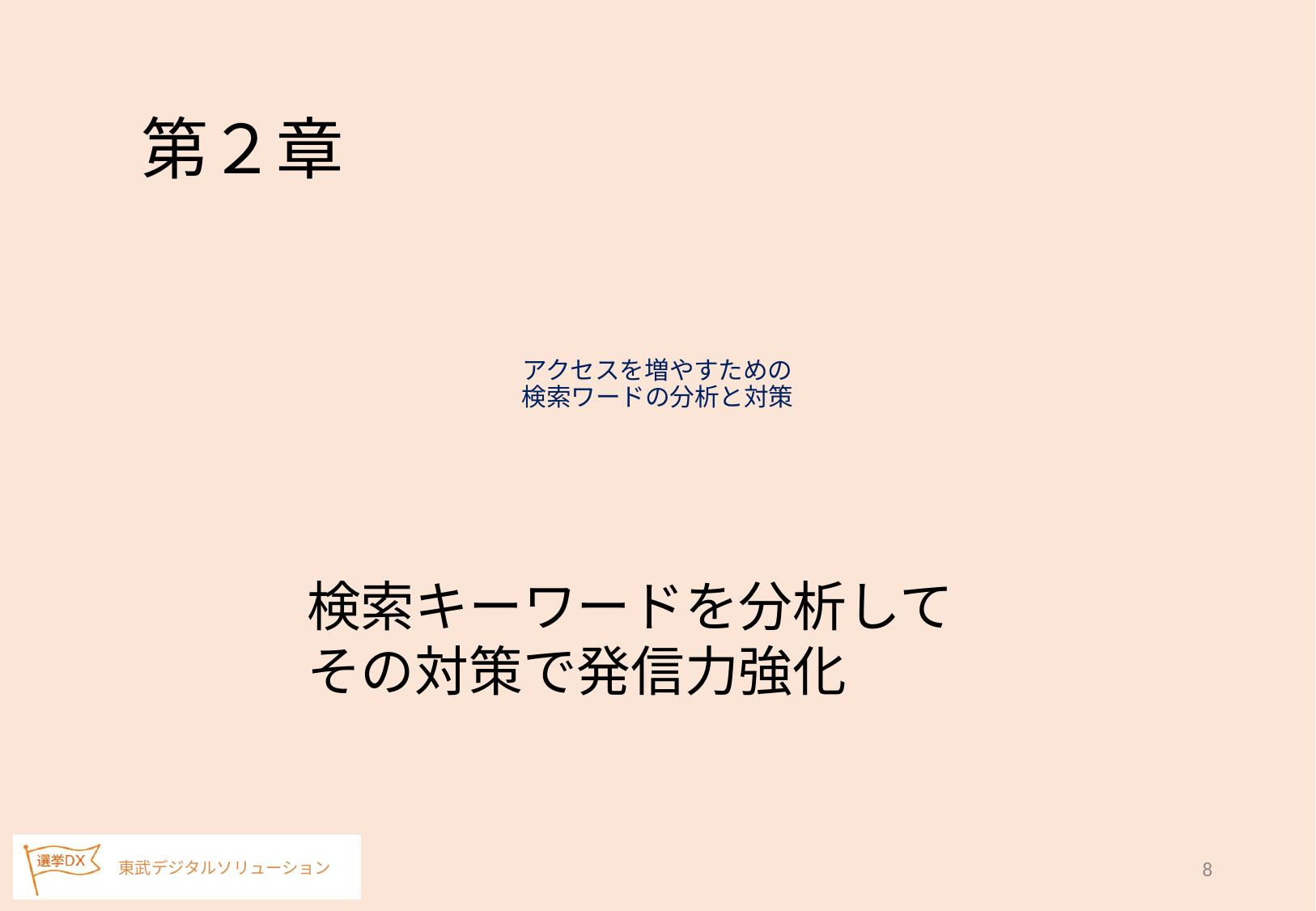

第２章
# アクセスを増やすための 検索ワードの分析と対策
検索キーワードを分析して
その対策で発信力強化
8